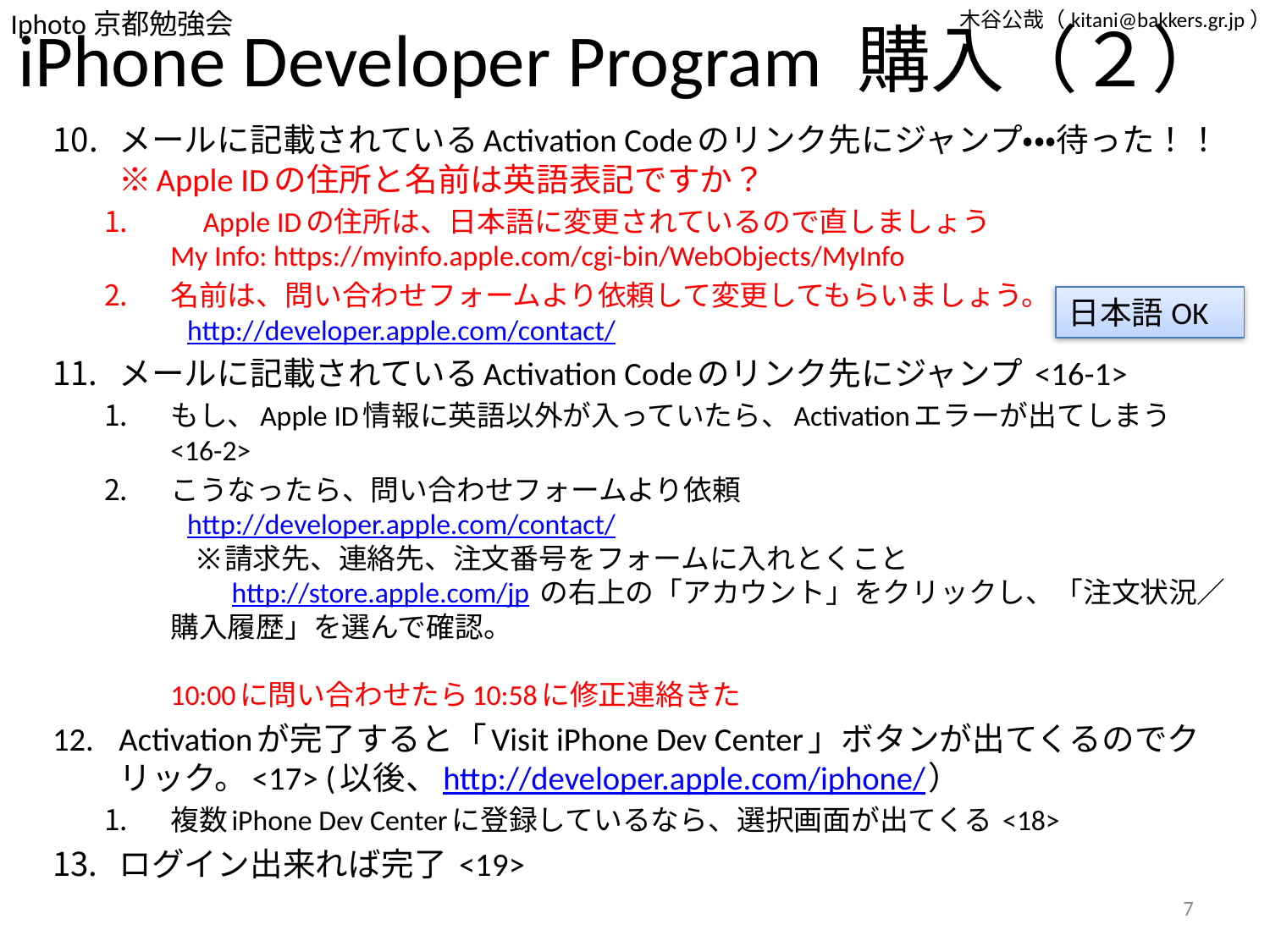

# iPhone Developer Program 購入（２）
メールに記載されているActivation Codeのリンク先にジャンプ・・・待った！！
※Apple IDの住所と名前は英語表記ですか？
　Apple IDの住所は、日本語に変更されているので直しましょう
My Info: https://myinfo.apple.com/cgi-bin/WebObjects/MyInfo
名前は、問い合わせフォームより依頼して変更してもらいましょう。
  http://developer.apple.com/contact/
メールに記載されているActivation Codeのリンク先にジャンプ <16-1>
もし、Apple ID情報に英語以外が入っていたら、Activationエラーが出てしまう <16-2>
こうなったら、問い合わせフォームより依頼
  http://developer.apple.com/contact/
    ※請求先、連絡先、注文番号をフォームに入れとくこと
         http://store.apple.com/jp の右上の「アカウント」をクリックし、「注文状況／購入履歴」を選んで確認。
10:00に問い合わせたら10:58に修正連絡きた
Activationが完了すると「Visit iPhone Dev Center」ボタンが出てくるのでクリック。<17> (以後、http://developer.apple.com/iphone/）
複数iPhone Dev Centerに登録しているなら、選択画面が出てくる <18>
ログイン出来れば完了 <19>

日本語OK
7